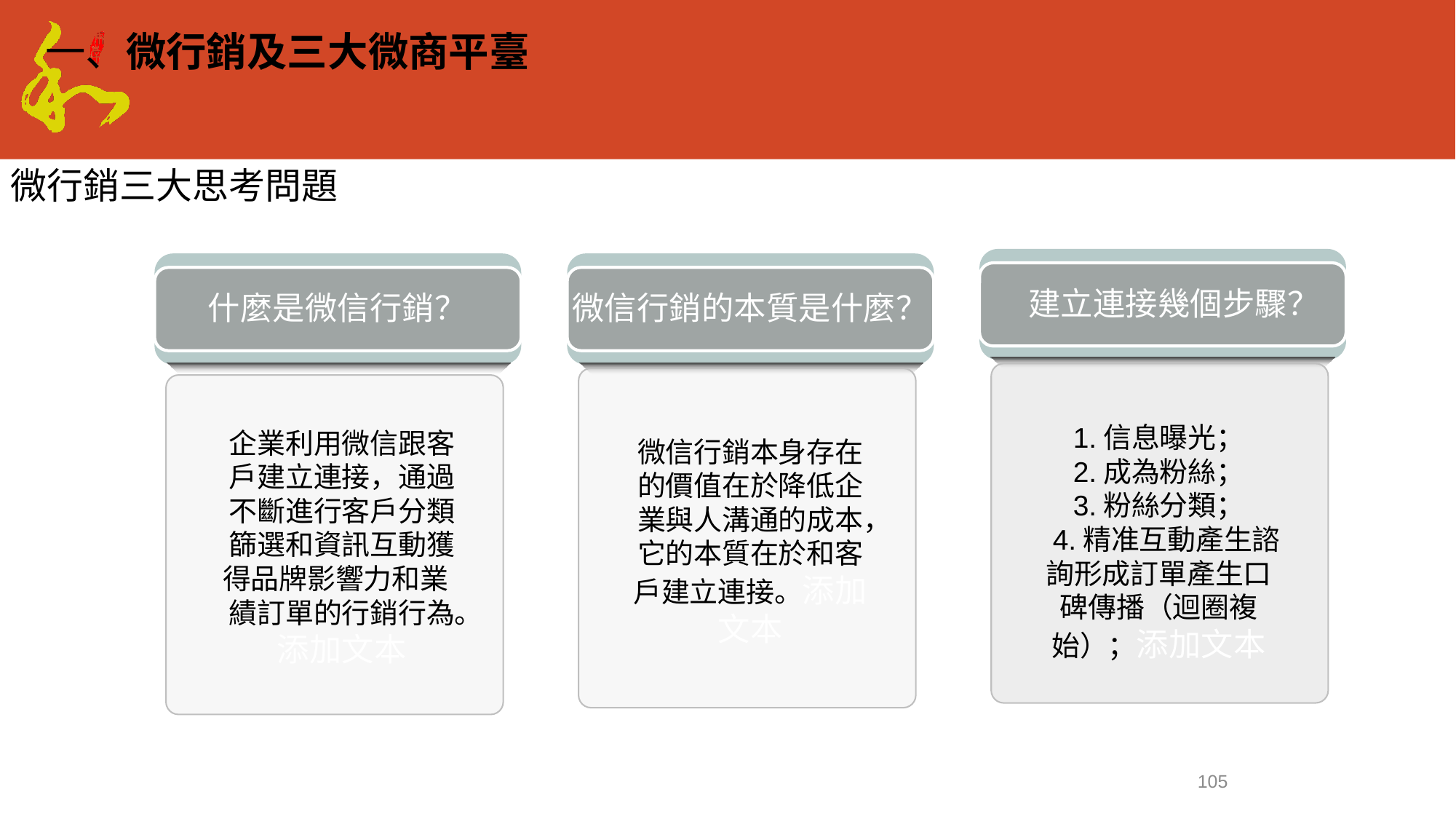

一、微行銷及三大微商平臺
微行銷三大思考問題

建立連接幾個步驟？

什麼是微信行銷？

微信行銷的本質是什麼？

1.信息曝光；
2.成為粉絲；
3.粉絲分類；
  4.精准互動產生諮詢形成訂單產生口碑傳播（迴圈複始）；添加文本
企業利用微信跟客戶建立連接，通過不斷進行客戶分類篩選和資訊互動獲得品牌影響力和業   績訂單的行銷行為。添加文本
微信行銷本身存在的價值在於降低企業與人溝通的成本，它的本質在於和客戶建立連接。添加文本
105